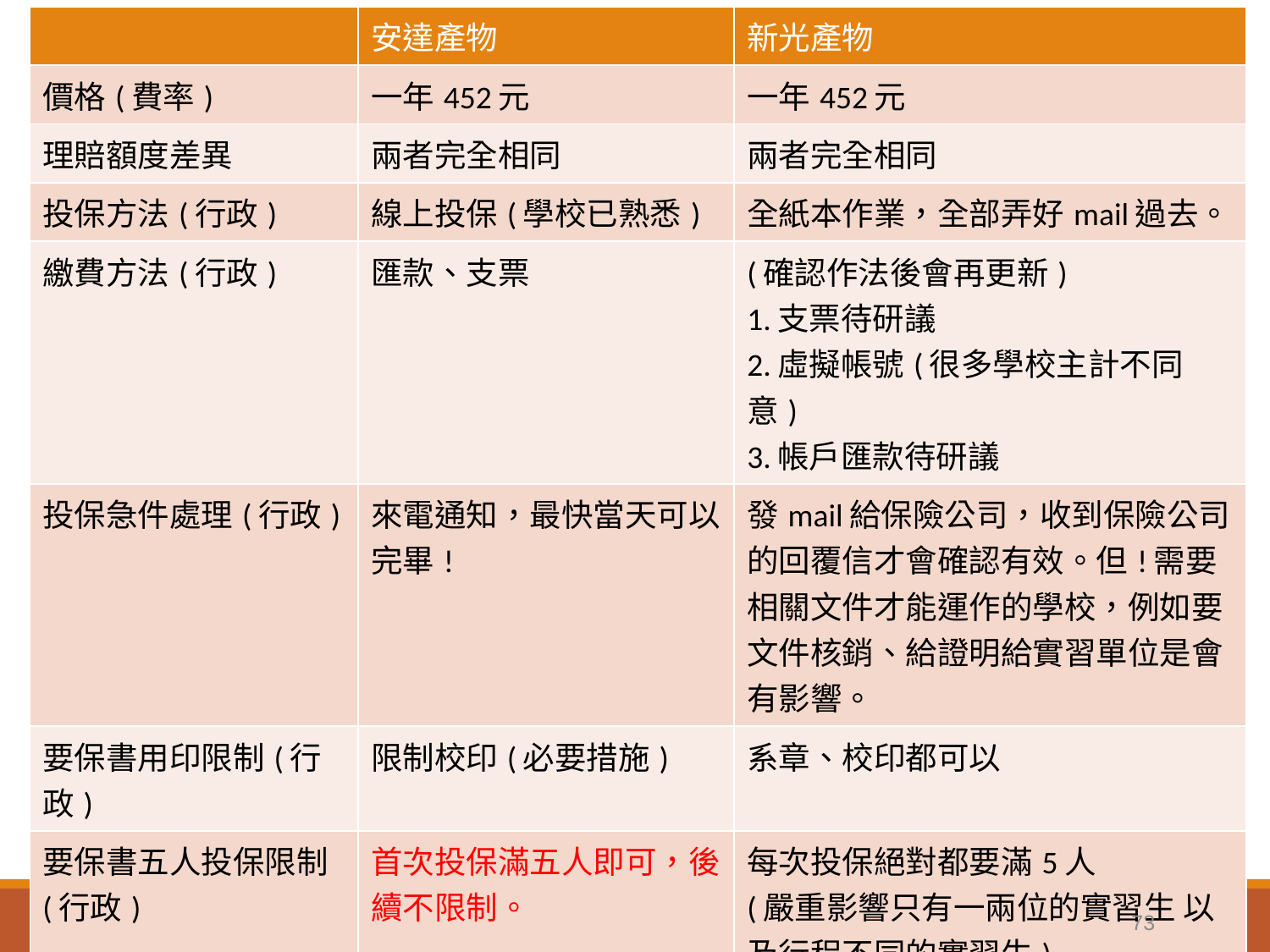

|  | 安達產物 | 新光產物 |
| --- | --- | --- |
| 價格(費率) | 一年452元 | 一年452元 |
| 理賠額度差異 | 兩者完全相同 | 兩者完全相同 |
| 投保方法(行政) | 線上投保(學校已熟悉) | 全紙本作業，全部弄好mail過去。 |
| 繳費方法(行政) | 匯款、支票 | (確認作法後會再更新) 1.支票待研議 2.虛擬帳號(很多學校主計不同意) 3.帳戶匯款待研議 |
| 投保急件處理(行政) | 來電通知，最快當天可以完畢! | 發mail給保險公司，收到保險公司的回覆信才會確認有效。但!需要相關文件才能運作的學校，例如要文件核銷、給證明給實習單位是會有影響。 |
| 要保書用印限制(行政) | 限制校印(必要措施) | 系章、校印都可以 |
| 要保書五人投保限制(行政) | 首次投保滿五人即可，後續不限制。 | 每次投保絕對都要滿5人 (嚴重影響只有一兩位的實習生 以及行程不同的實習生) |
| 繳費的延遲性 | 配合學校請款流程辦理。 | 限制要一個月匯款，要延後匯款還要發mail去通知。否則會影響效力 |
73